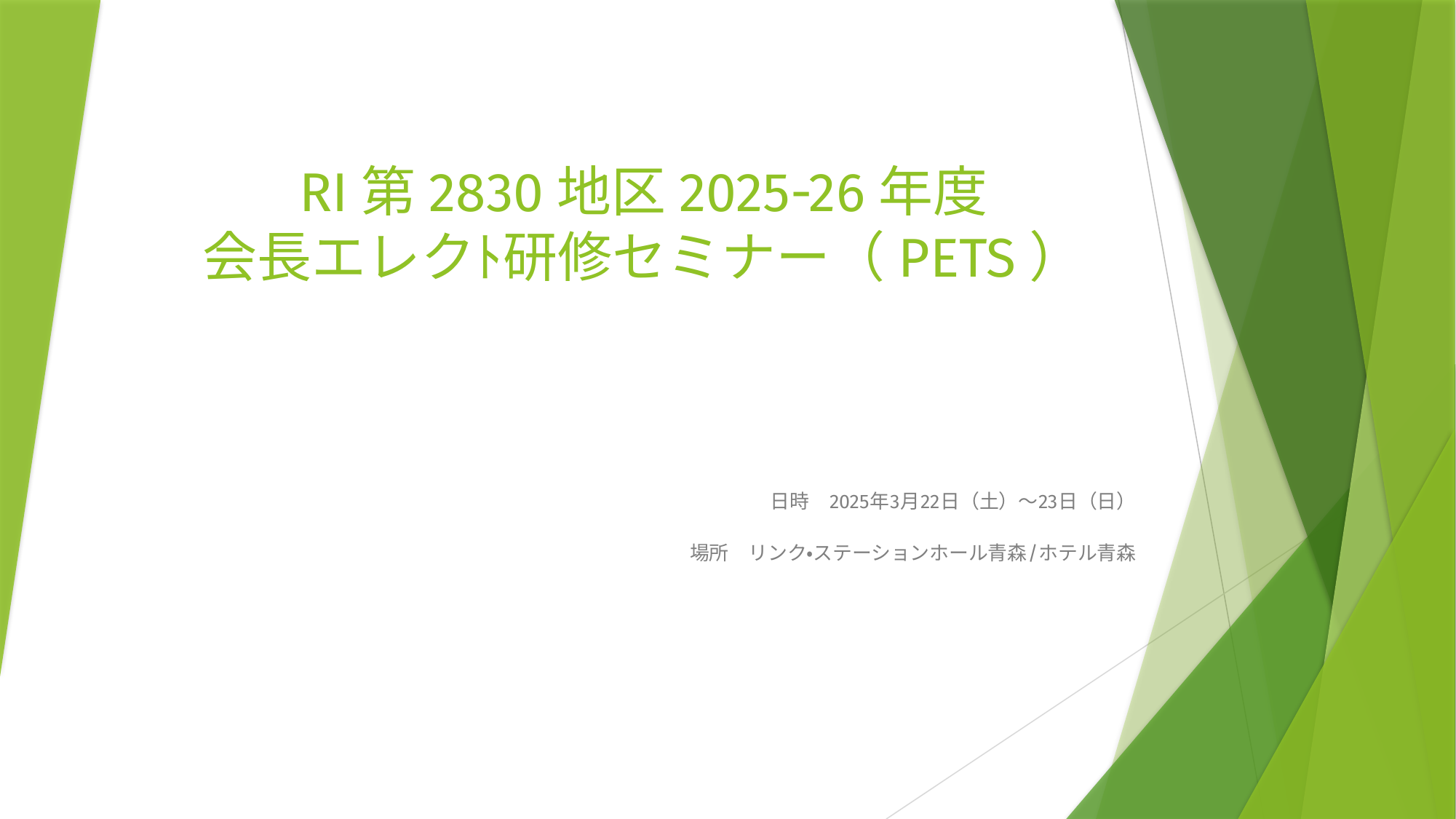

# RI第2830地区2025-26年度 会長エレクﾄ研修セミナー（PETS）
日時　2025年3月22日（土）～23日（日）

　　　場所　リンク・ステーションホール青森/ホテル青森